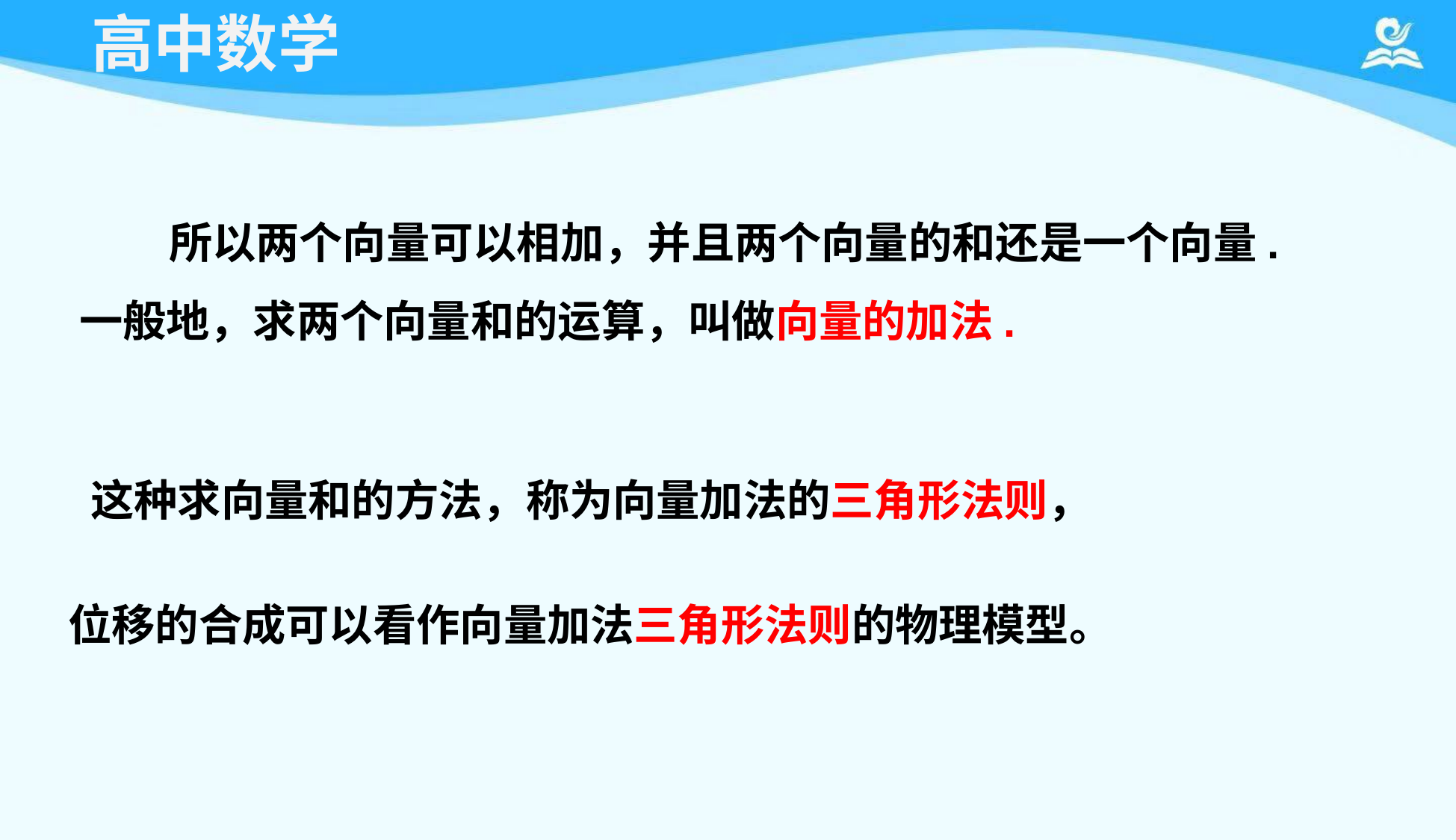

所以两个向量可以相加，并且两个向量的和还是一个向量.
一般地，求两个向量和的运算，叫做向量的加法.
这种求向量和的方法，称为向量加法的三角形法则，
位移的合成可以看作向量加法三角形法则的物理模型。